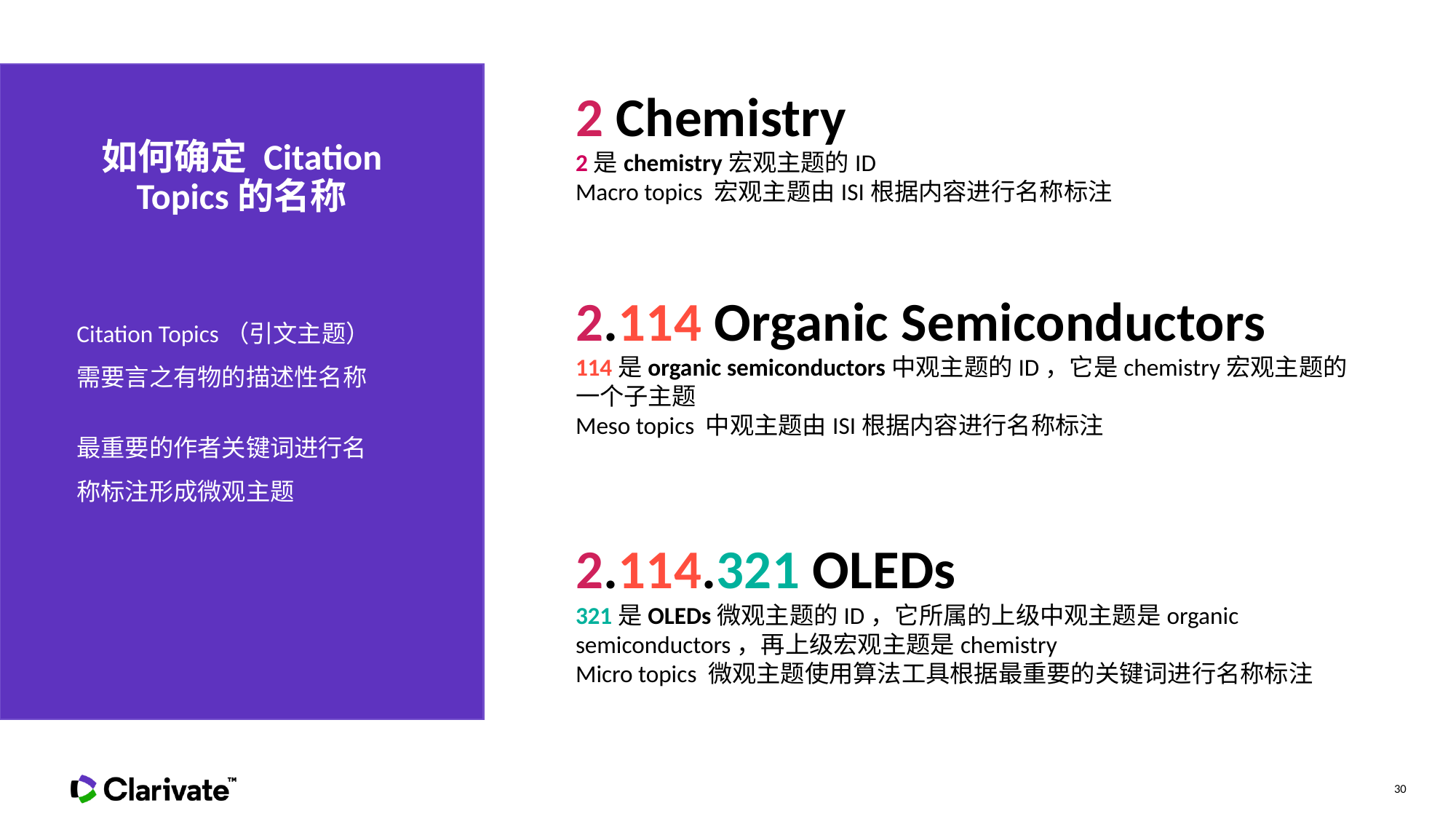

2 Chemistry
2是chemistry宏观主题的ID
Macro topics 宏观主题由ISI根据内容进行名称标注
如何确定 Citation Topics的名称
2.114 Organic Semiconductors
114是organic semiconductors中观主题的ID，它是chemistry宏观主题的一个子主题
Meso topics 中观主题由ISI根据内容进行名称标注
Citation Topics（引文主题）需要言之有物的描述性名称
最重要的作者关键词进行名称标注形成微观主题
2.114.321 OLEDs
321是OLEDs微观主题的ID，它所属的上级中观主题是organic semiconductors，再上级宏观主题是chemistry
Micro topics 微观主题使用算法工具根据最重要的关键词进行名称标注
30